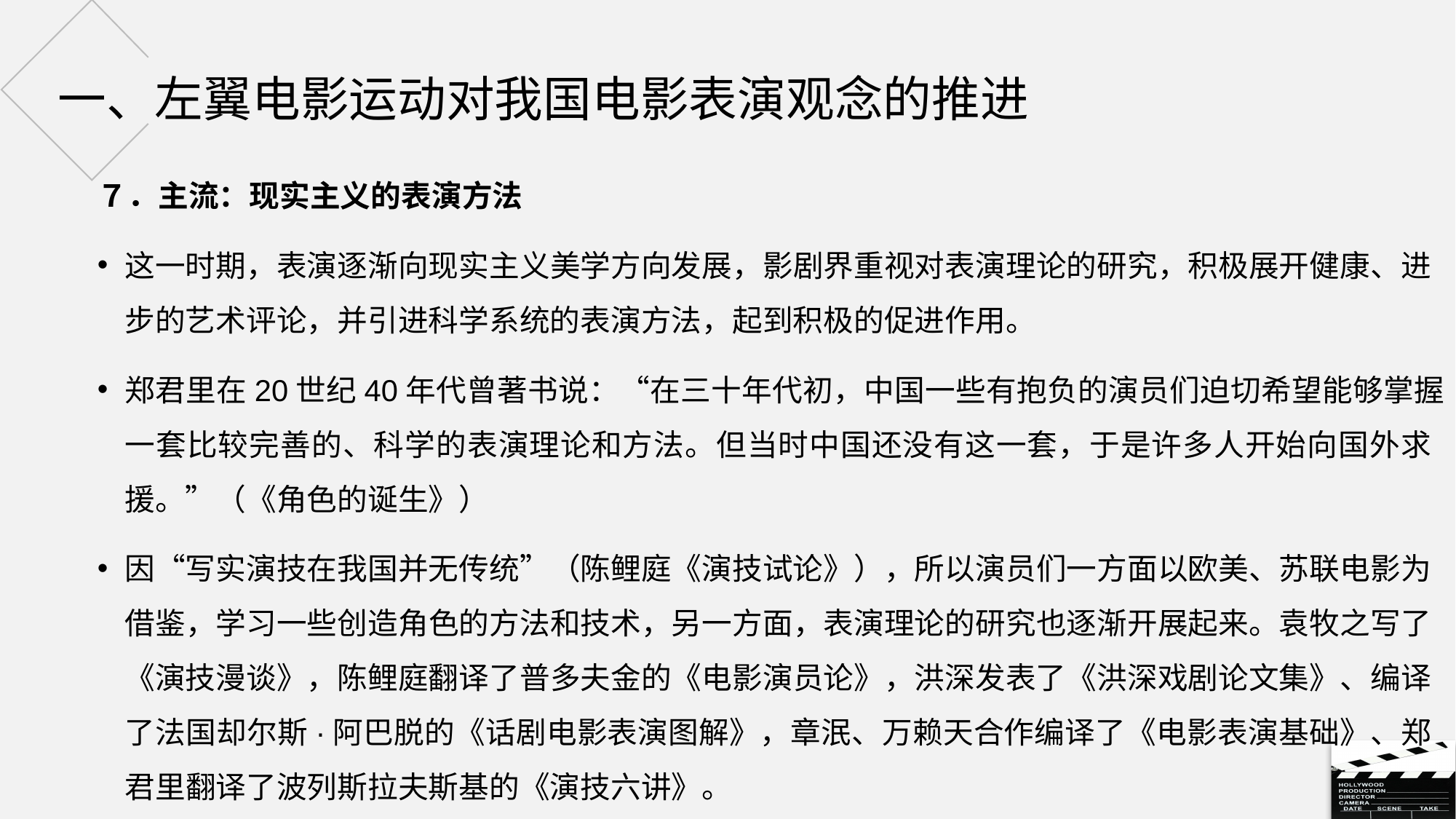

# 一、左翼电影运动对我国电影表演观念的推进
７．主流：现实主义的表演方法
这一时期，表演逐渐向现实主义美学方向发展，影剧界重视对表演理论的研究，积极展开健康、进步的艺术评论，并引进科学系统的表演方法，起到积极的促进作用。
郑君里在20世纪40年代曾著书说：“在三十年代初，中国一些有抱负的演员们迫切希望能够掌握一套比较完善的、科学的表演理论和方法。但当时中国还没有这一套，于是许多人开始向国外求援。”（《角色的诞生》）
因“写实演技在我国并无传统”（陈鲤庭《演技试论》），所以演员们一方面以欧美、苏联电影为借鉴，学习一些创造角色的方法和技术，另一方面，表演理论的研究也逐渐开展起来。袁牧之写了《演技漫谈》，陈鲤庭翻译了普多夫金的《电影演员论》，洪深发表了《洪深戏剧论文集》、编译了法国却尔斯·阿巴脱的《话剧电影表演图解》，章泯、万赖天合作编译了《电影表演基础》、郑君里翻译了波列斯拉夫斯基的《演技六讲》。